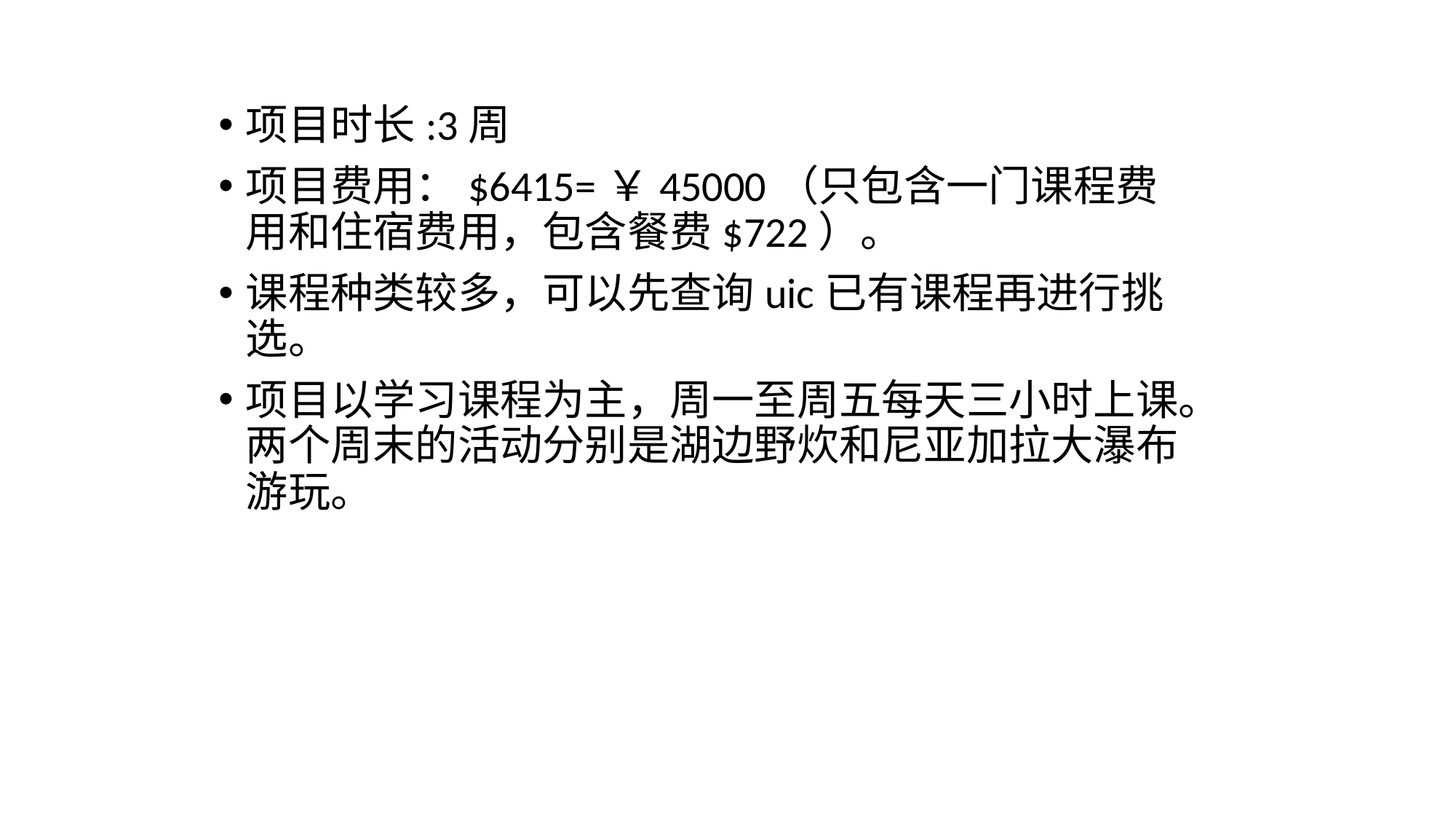

项目时长:3周
项目费用：$6415=￥45000（只包含一门课程费用和住宿费用，包含餐费$722）。
课程种类较多，可以先查询uic已有课程再进行挑选。
项目以学习课程为主，周一至周五每天三小时上课。两个周末的活动分别是湖边野炊和尼亚加拉大瀑布游玩。